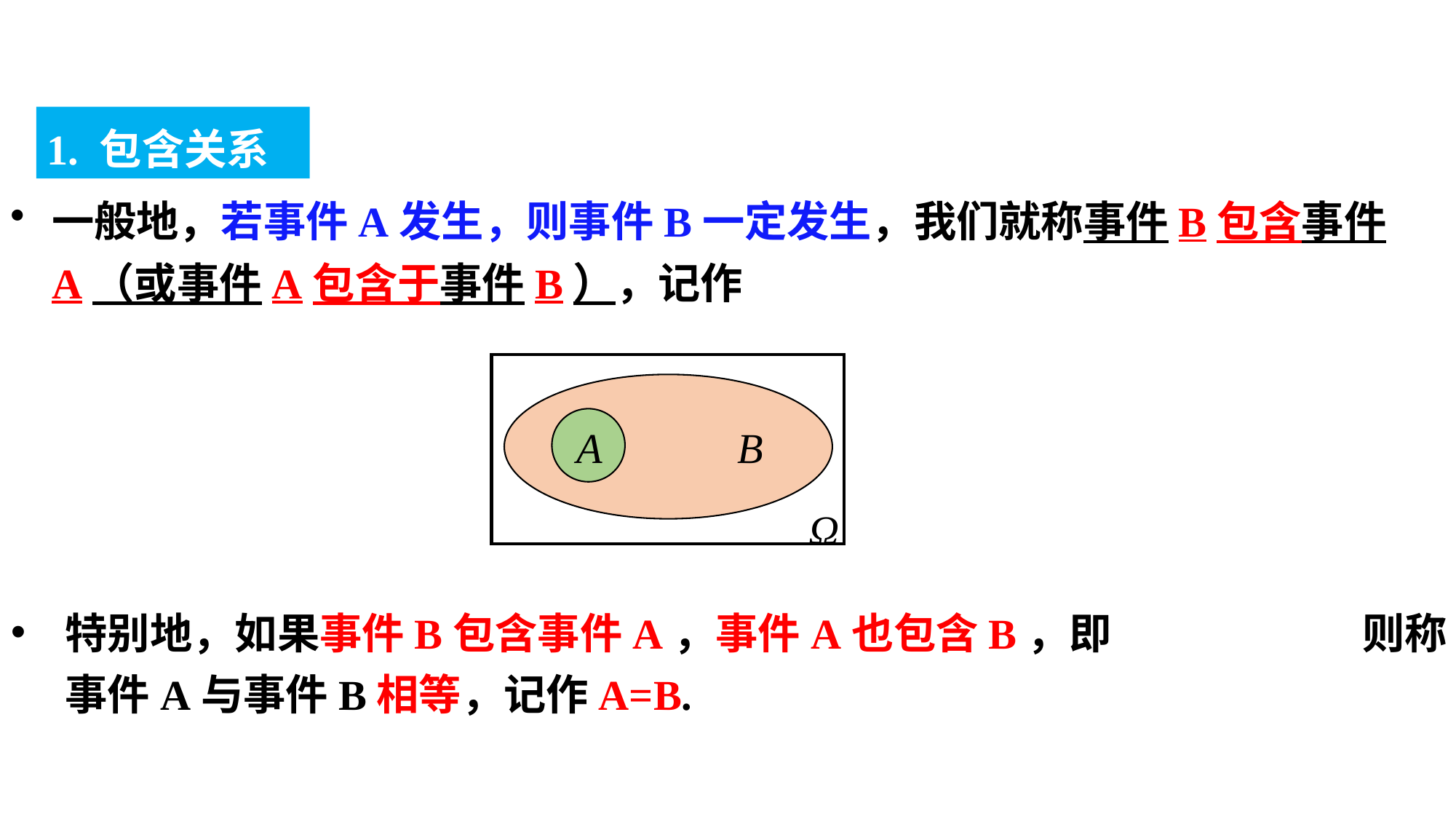

1. 包含关系
一般地，若事件A发生，则事件B一定发生，我们就称事件B包含事件A（或事件A包含于事件B），记作

A
B

Ω
特别地，如果事件B包含事件A，事件A也包含B，即                          则称事件A与事件B相等，记作A=B.